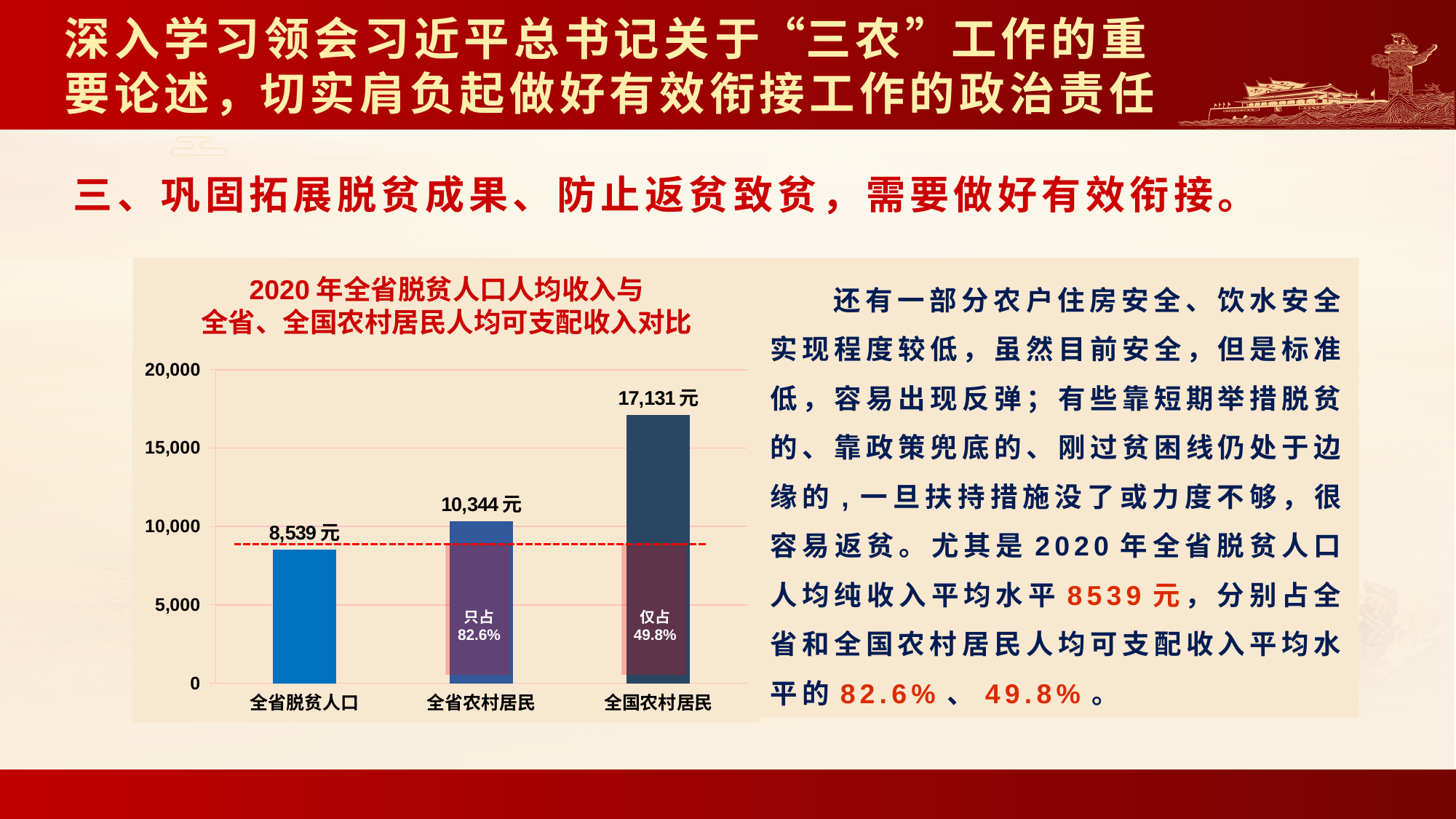

# 深入学习领会习近平总书记关于“三农”工作的重要论述，切实肩负起做好有效衔接工作的政治责任
三、巩固拓展脱贫成果、防止返贫致贫，需要做好有效衔接。
2020年全省脱贫人口人均收入与
全省、全国农村居民人均可支配收入对比
还有一部分农户住房安全、饮水安全实现程度较低，虽然目前安全，但是标准低，容易出现反弹；有些靠短期举措脱贫的、靠政策兜底的、刚过贫困线仍处于边缘的,一旦扶持措施没了或力度不够，很容易返贫。尤其是2020年全省脱贫人口人均纯收入平均水平8539元，分别占全省和全国农村居民人均可支配收入平均水平的82.6%、49.8%。

### Chart

| Category |  |
|---|---|
| 全省脱贫人口 | 8539.1 |
| 全省农村居民 | 10344.3 |
| 全国农村居民 | 17131.0 |

只占
82.6%
仅占
49.8%